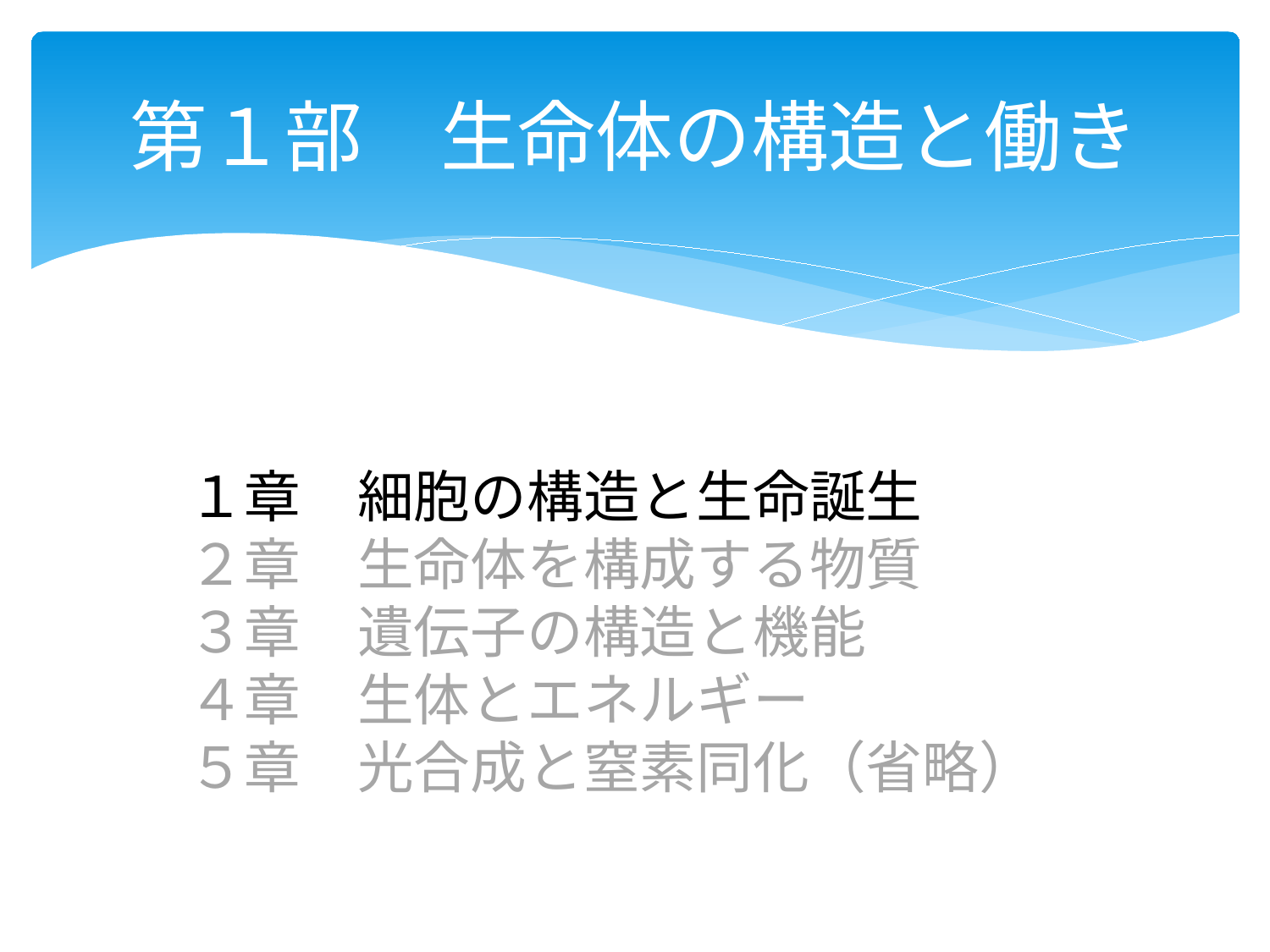

# 第１部　生命体の構造と働き
１章　細胞の構造と生命誕生
２章　生命体を構成する物質
３章　遺伝子の構造と機能
４章　生体とエネルギー
５章　光合成と窒素同化（省略）